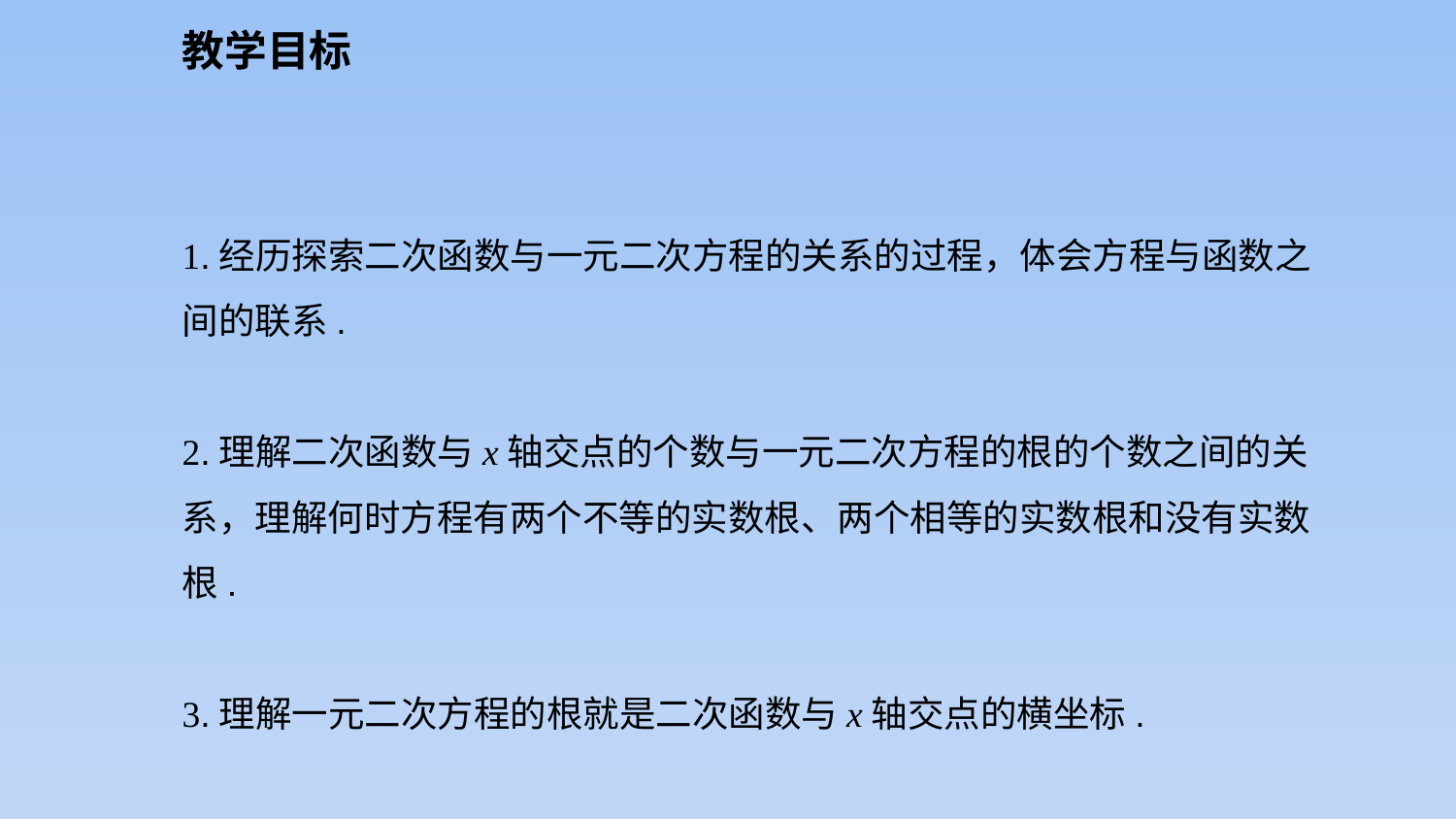

教学目标
1.经历探索二次函数与一元二次方程的关系的过程，体会方程与函数之间的联系.

2.理解二次函数与x轴交点的个数与一元二次方程的根的个数之间的关系，理解何时方程有两个不等的实数根、两个相等的实数根和没有实数根.

3.理解一元二次方程的根就是二次函数与x轴交点的横坐标.